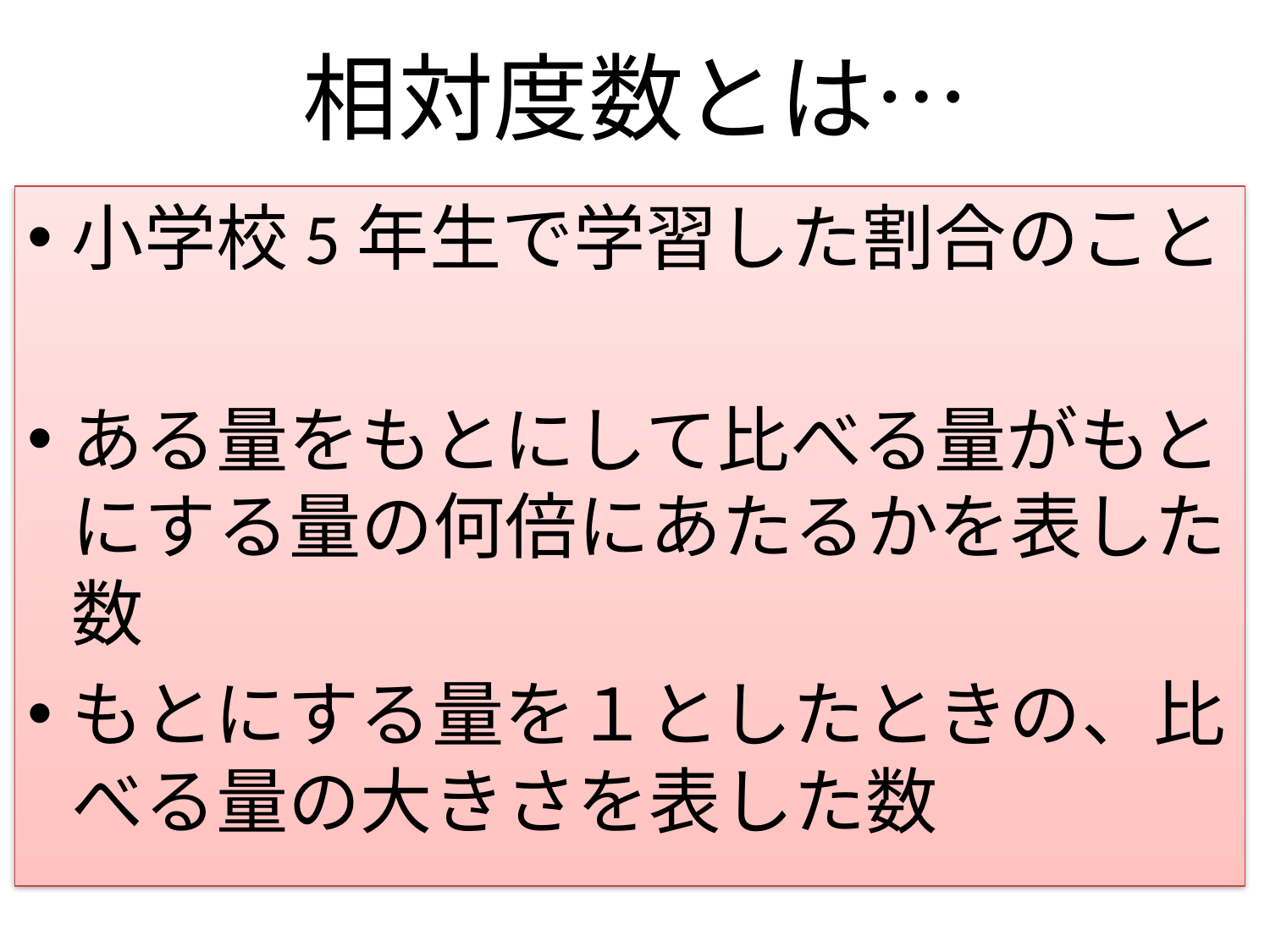

# 相対度数とは…
小学校5年生で学習した割合のこと

ある量をもとにして比べる量がもとにする量の何倍にあたるかを表した数
もとにする量を１としたときの、比べる量の大きさを表した数